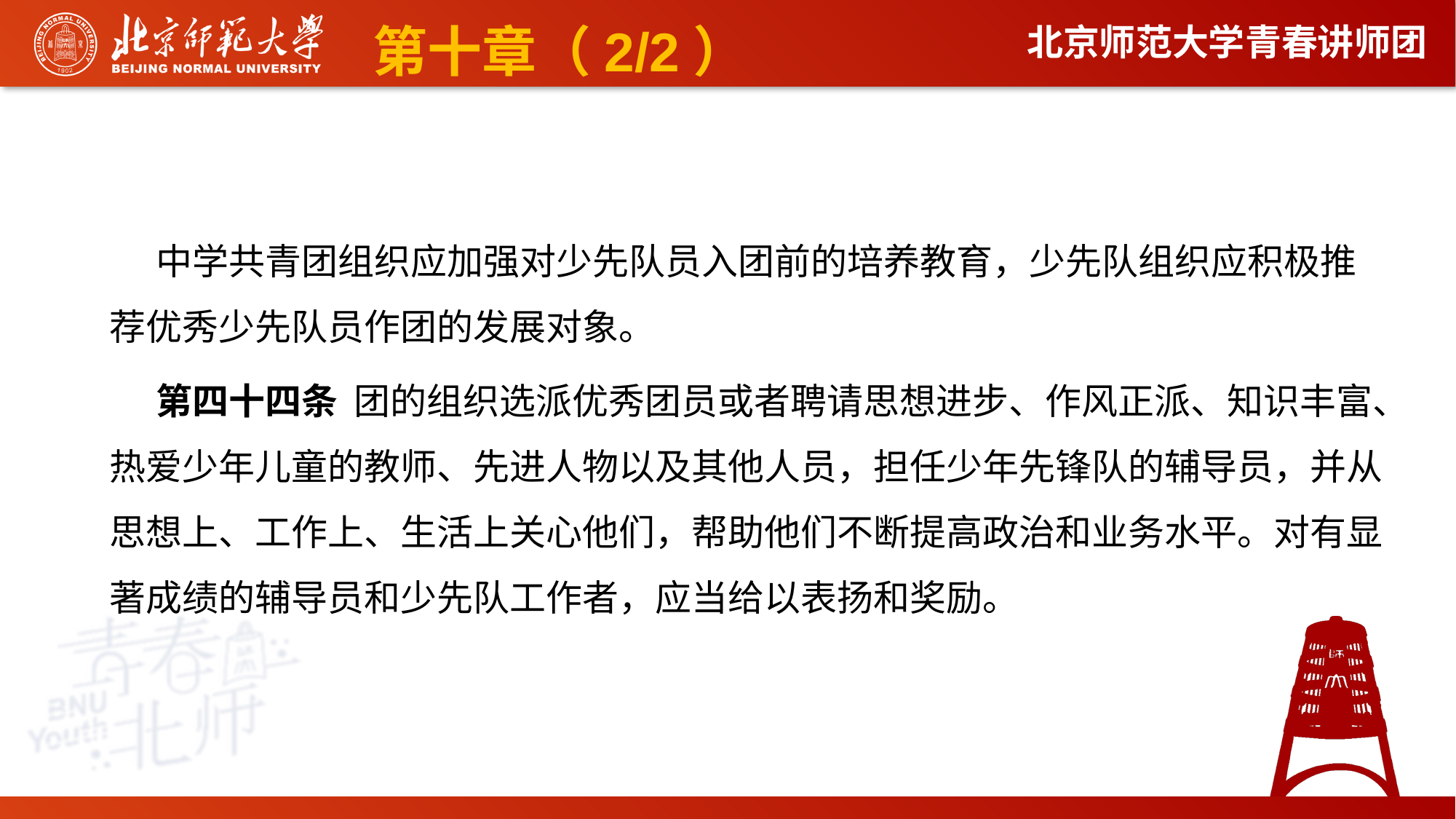

第十章（2/2）

中学共青团组织应加强对少先队员入团前的培养教育，少先队组织应积极推荐优秀少先队员作团的发展对象。
第四十四条  团的组织选派优秀团员或者聘请思想进步、作风正派、知识丰富、热爱少年儿童的教师、先进人物以及其他人员，担任少年先锋队的辅导员，并从思想上、工作上、生活上关心他们，帮助他们不断提高政治和业务水平。对有显著成绩的辅导员和少先队工作者，应当给以表扬和奖励。